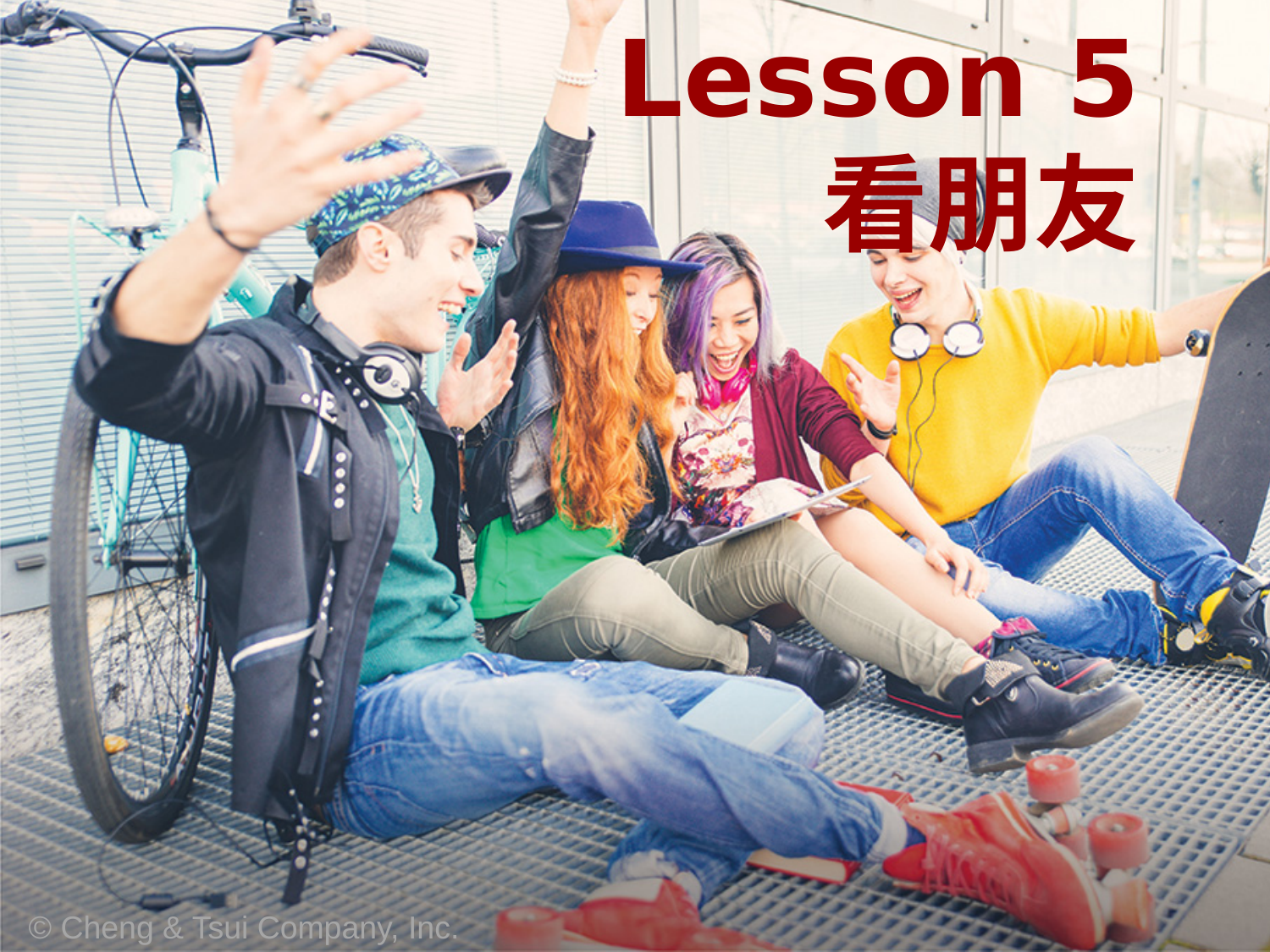

# Lesson 5 看朋友
© Cheng & Tsui Company, Inc.